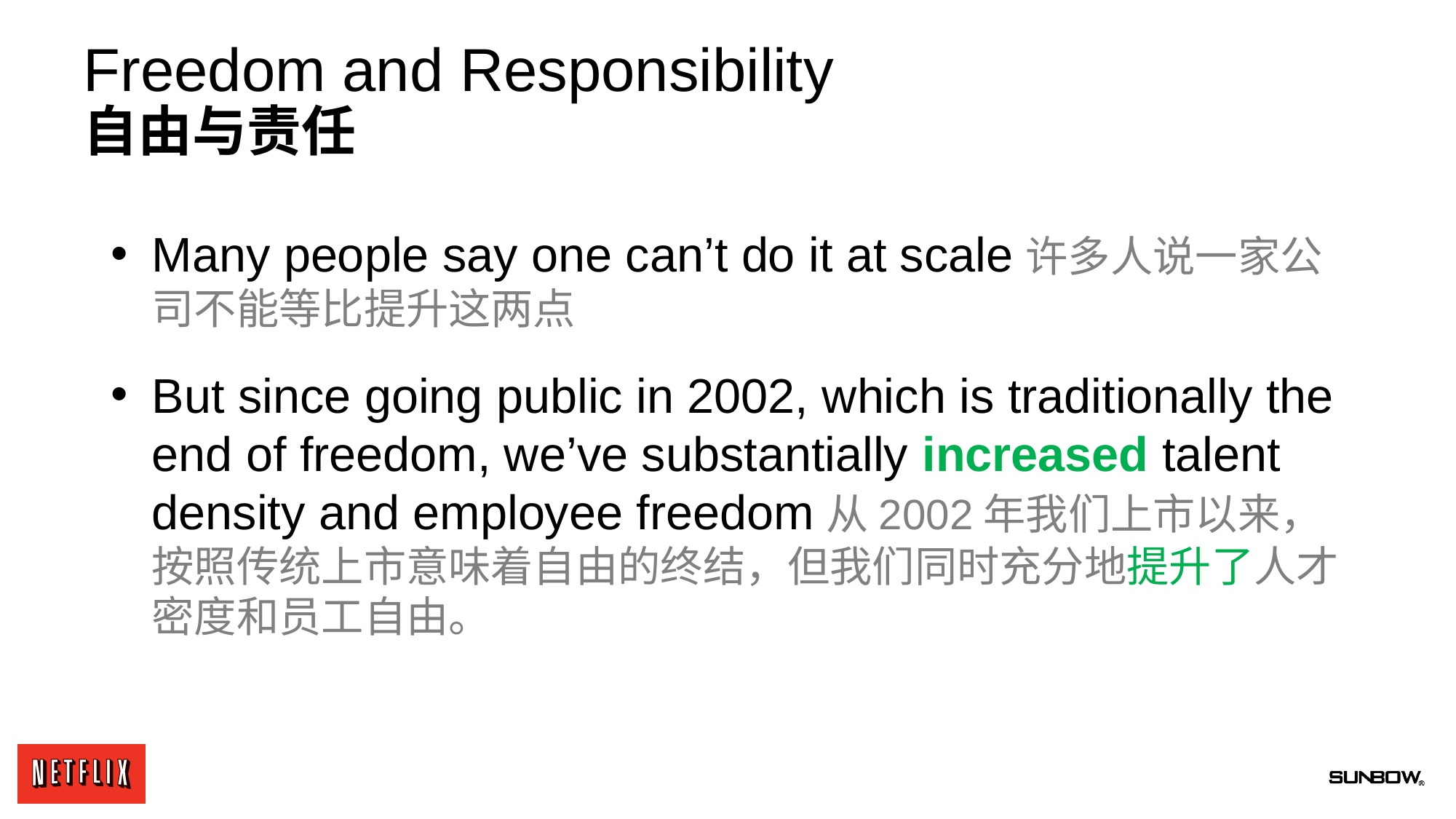

Many people say one can’t do it at scale许多人说一家公司不能等比提升这两点

But since going public in 2002, which is traditionally the end of freedom, we’ve substantially increased talent density and employee freedom从2002年我们上市以来，按照传统上市意味着自由的终结，但我们同时充分地提升了人才密度和员工自由。
# Freedom and Responsibility 自由与责任
146